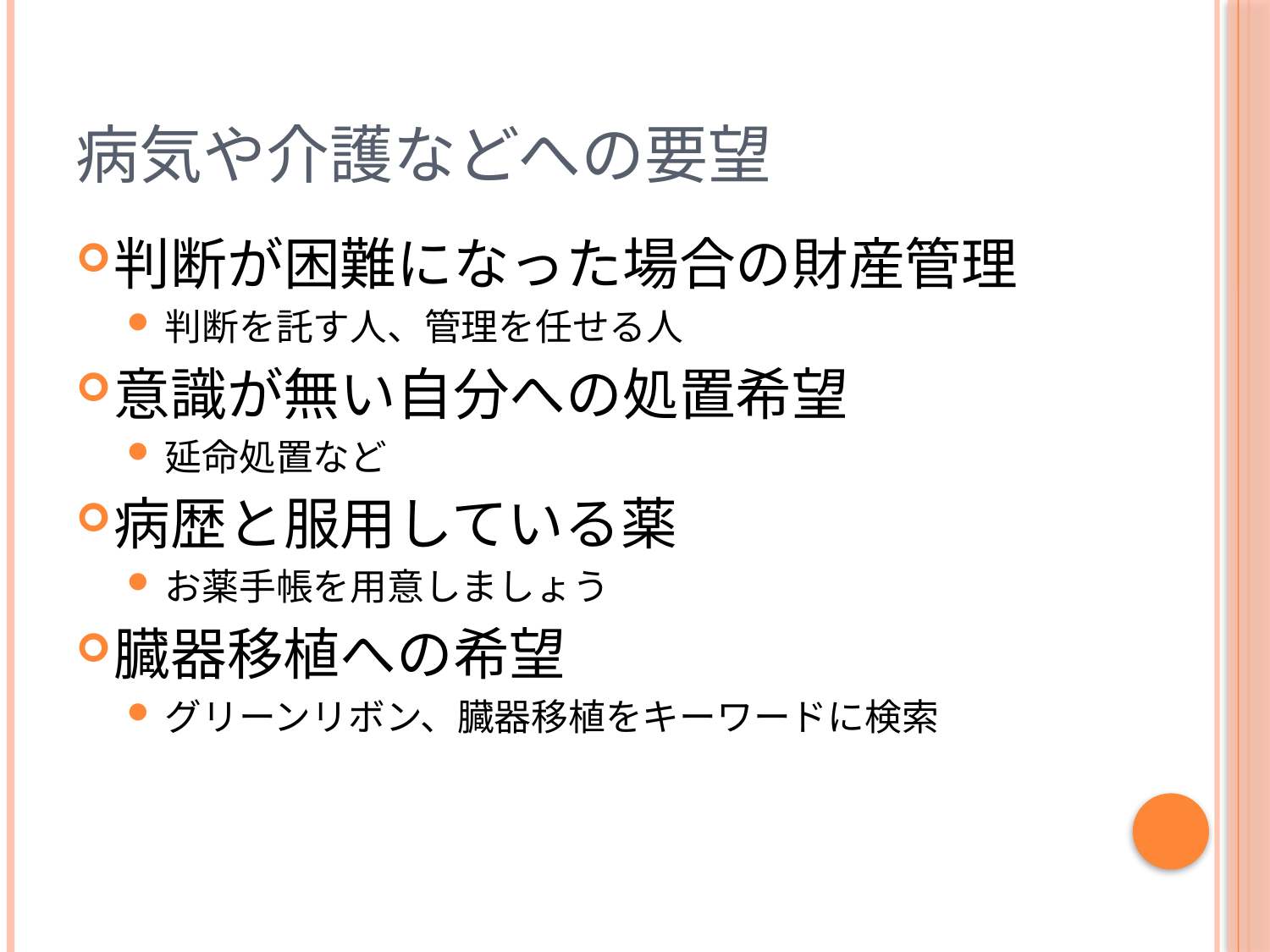

# 病気や介護などへの要望
判断が困難になった場合の財産管理
判断を託す人、管理を任せる人
意識が無い自分への処置希望
延命処置など
病歴と服用している薬
お薬手帳を用意しましょう
臓器移植への希望
グリーンリボン、臓器移植をキーワードに検索